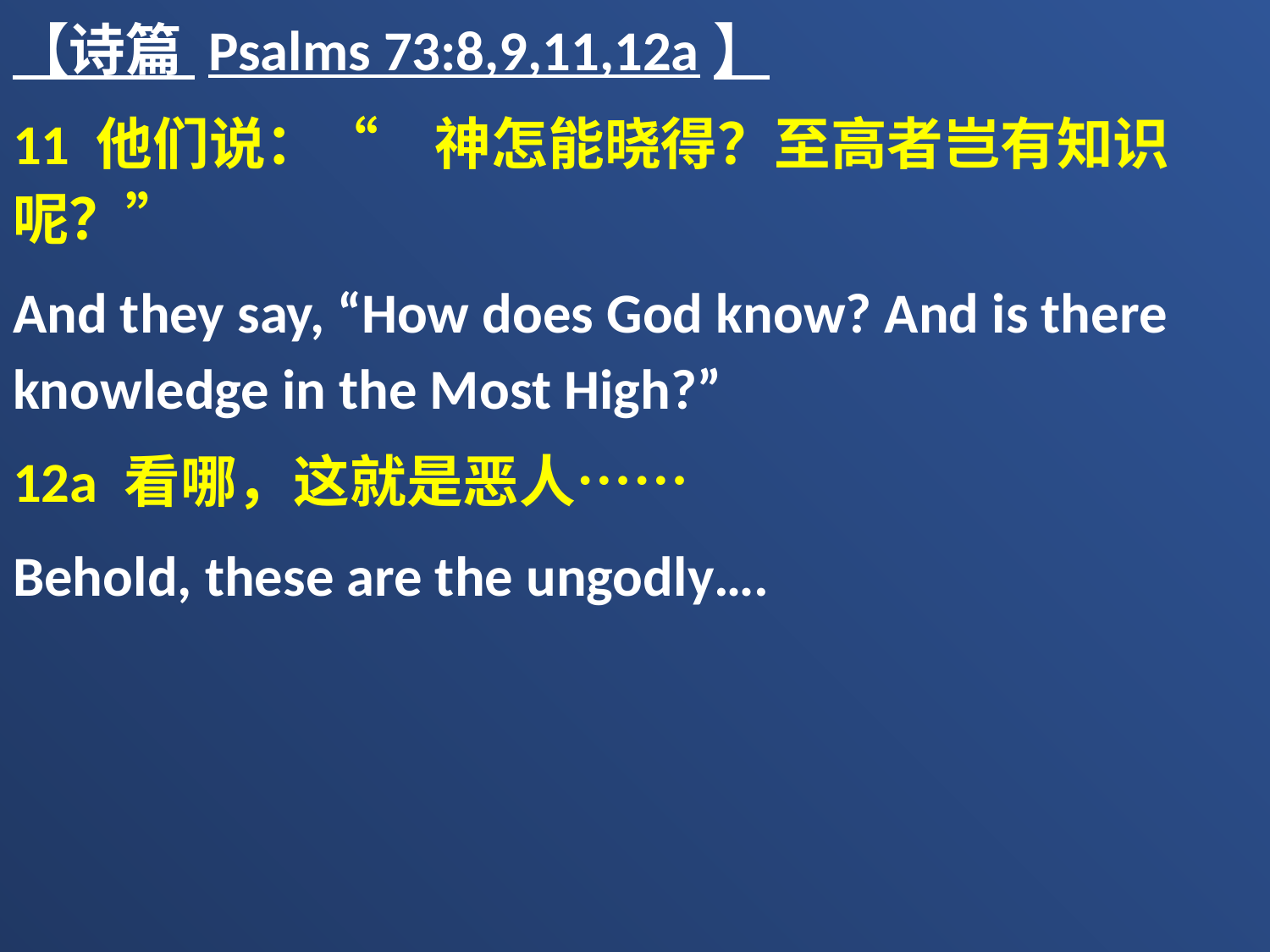

【诗篇 Psalms 73:8,9,11,12a】
11 他们说：“　神怎能晓得？至高者岂有知识呢？”
And they say, “How does God know? And is there knowledge in the Most High?”
12a 看哪，这就是恶人……
Behold, these are the ungodly….